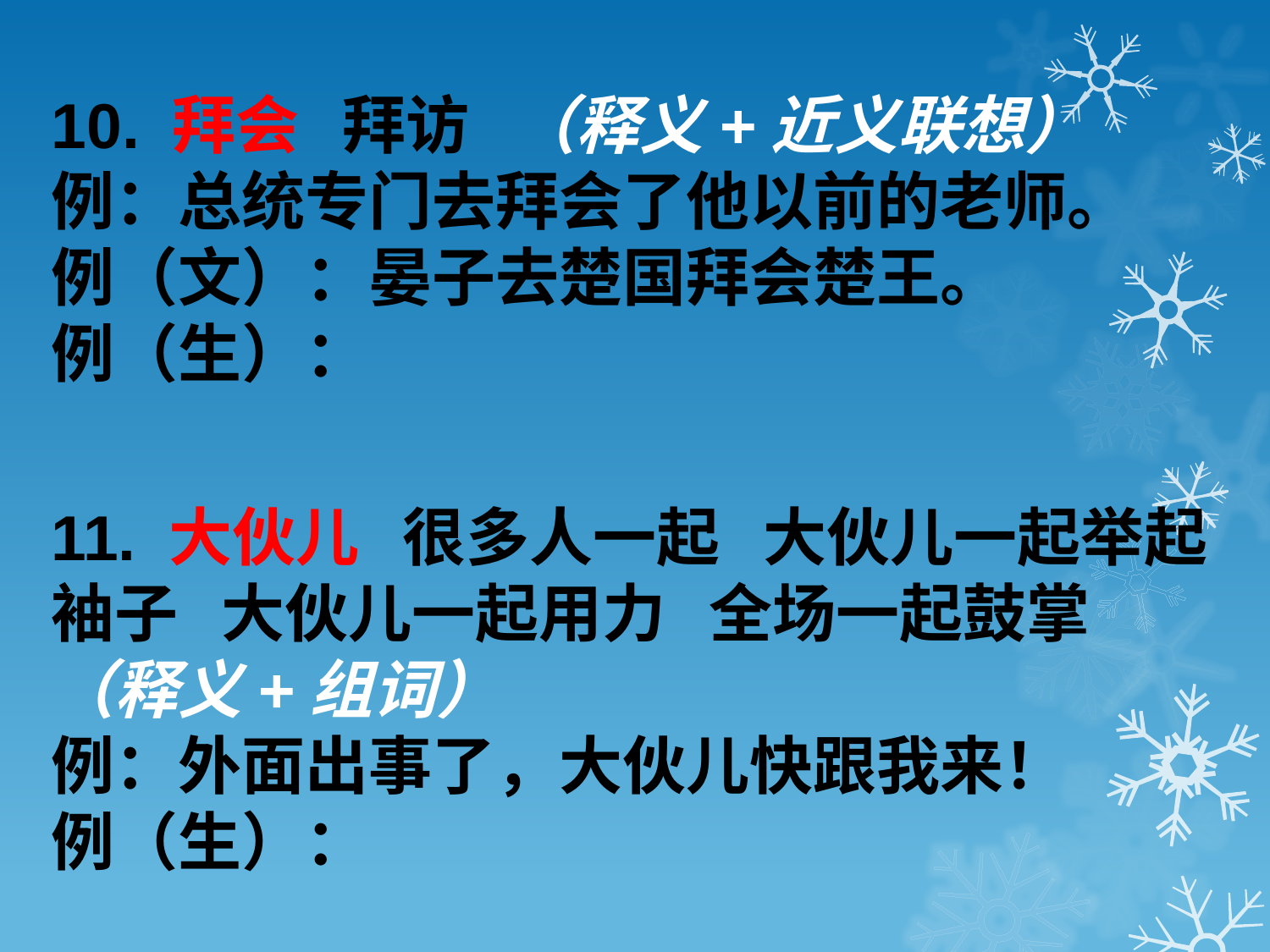

10. 拜会   拜访   （释义+近义联想）
例：总统专门去拜会了他以前的老师。
例（文）：晏子去楚国拜会楚王。
例（生）：
11. 大伙儿   很多人一起   大伙儿一起举起袖子   大伙儿一起用力   全场一起鼓掌   （释义+组词）
例：外面出事了，大伙儿快跟我来！
例（生）：